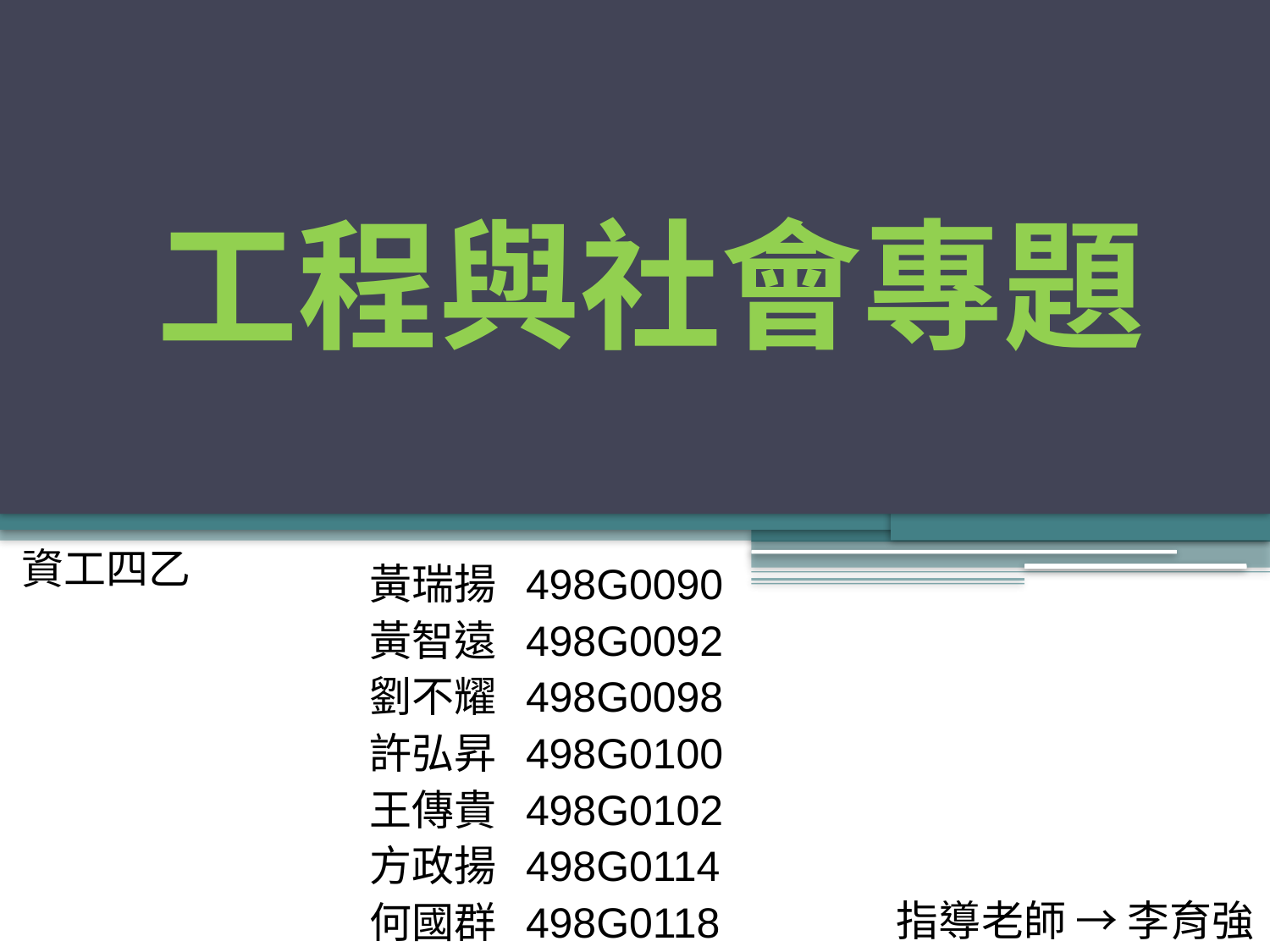

# 工程與社會專題
資工四乙
黃瑞揚  498G0090
黃智遠  498G0092
劉不耀  498G0098
許弘昇  498G0100
王傳貴  498G0102
方政揚  498G0114
何國群  498G0118
指導老師 → 李育強